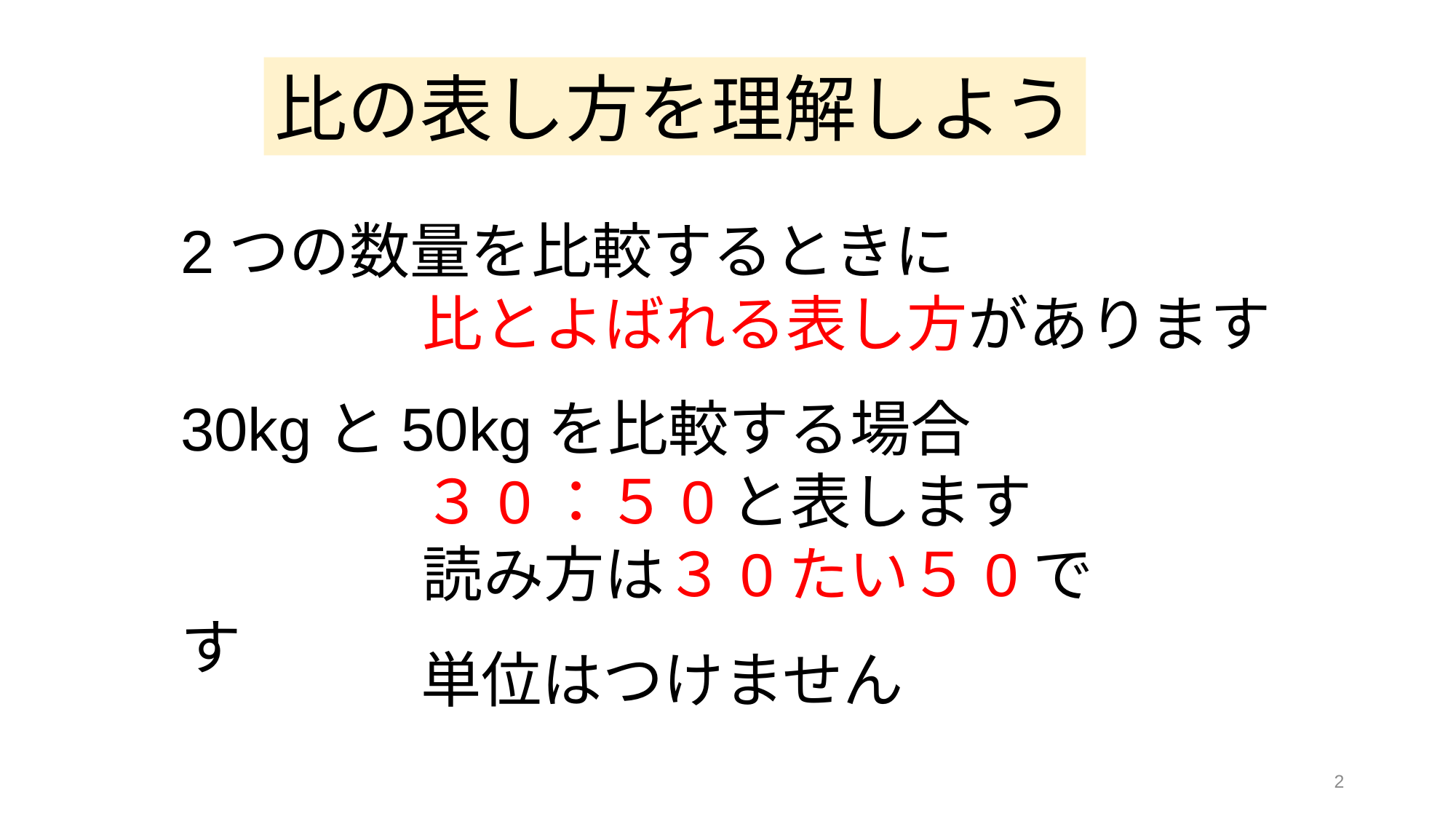

比の表し方を理解しよう
2つの数量を比較するときに
　　　　比とよばれる表し方があります
30kgと50kgを比較する場合
　　　　３0：５0と表します
　　　　読み方は３0たい５0です
単位はつけません
2